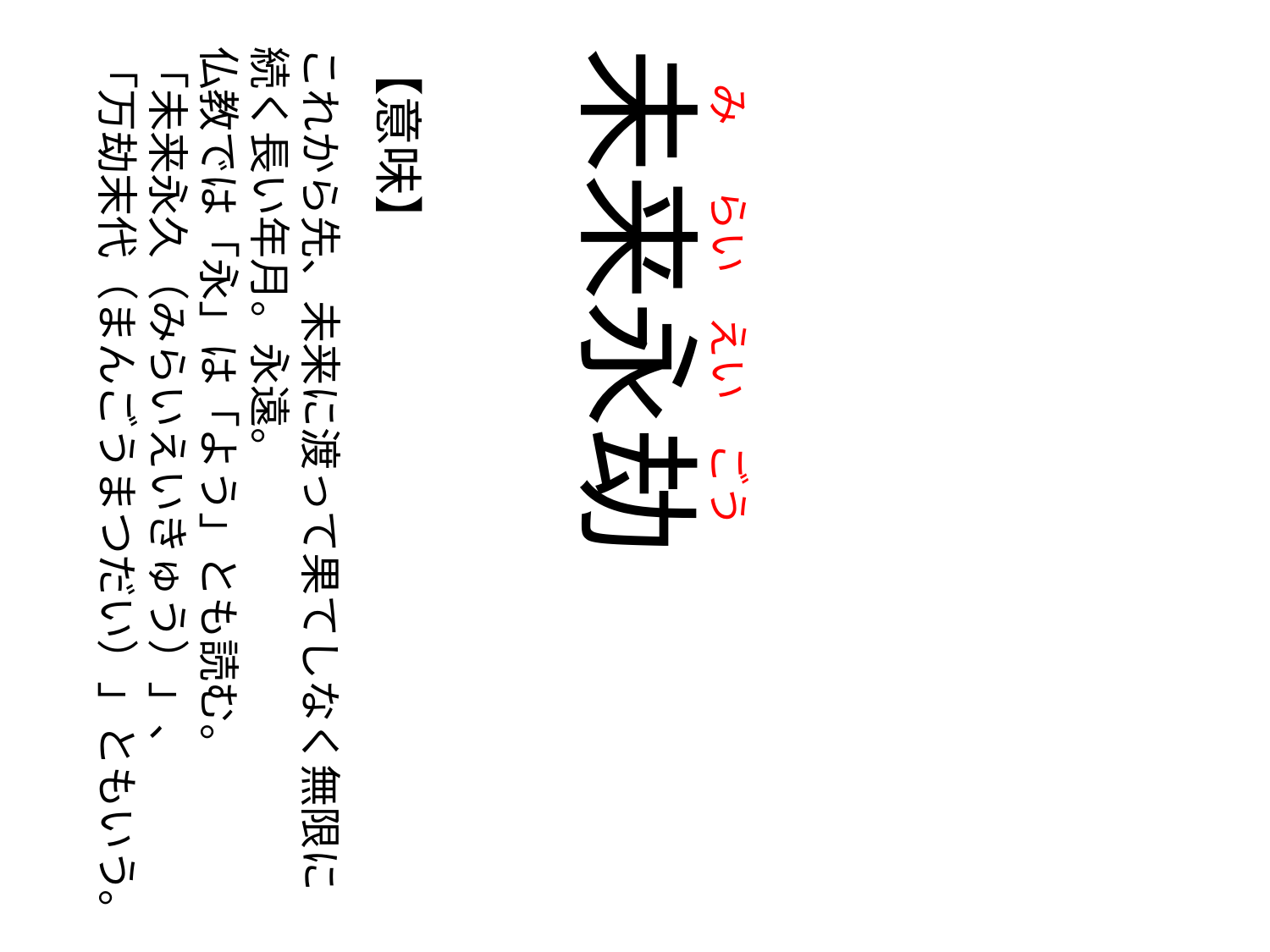

み
の
らい
の
えい
の
ごう
これから先、未来に渡って果てしなく無限に
続く長い年月。永遠。
仏教では「永」は「よう」とも読む。
「未来永久（みらいえいきゅう）」、
「万劫末代（まんごうまつだい）」ともいう。
【意味】
未来永劫